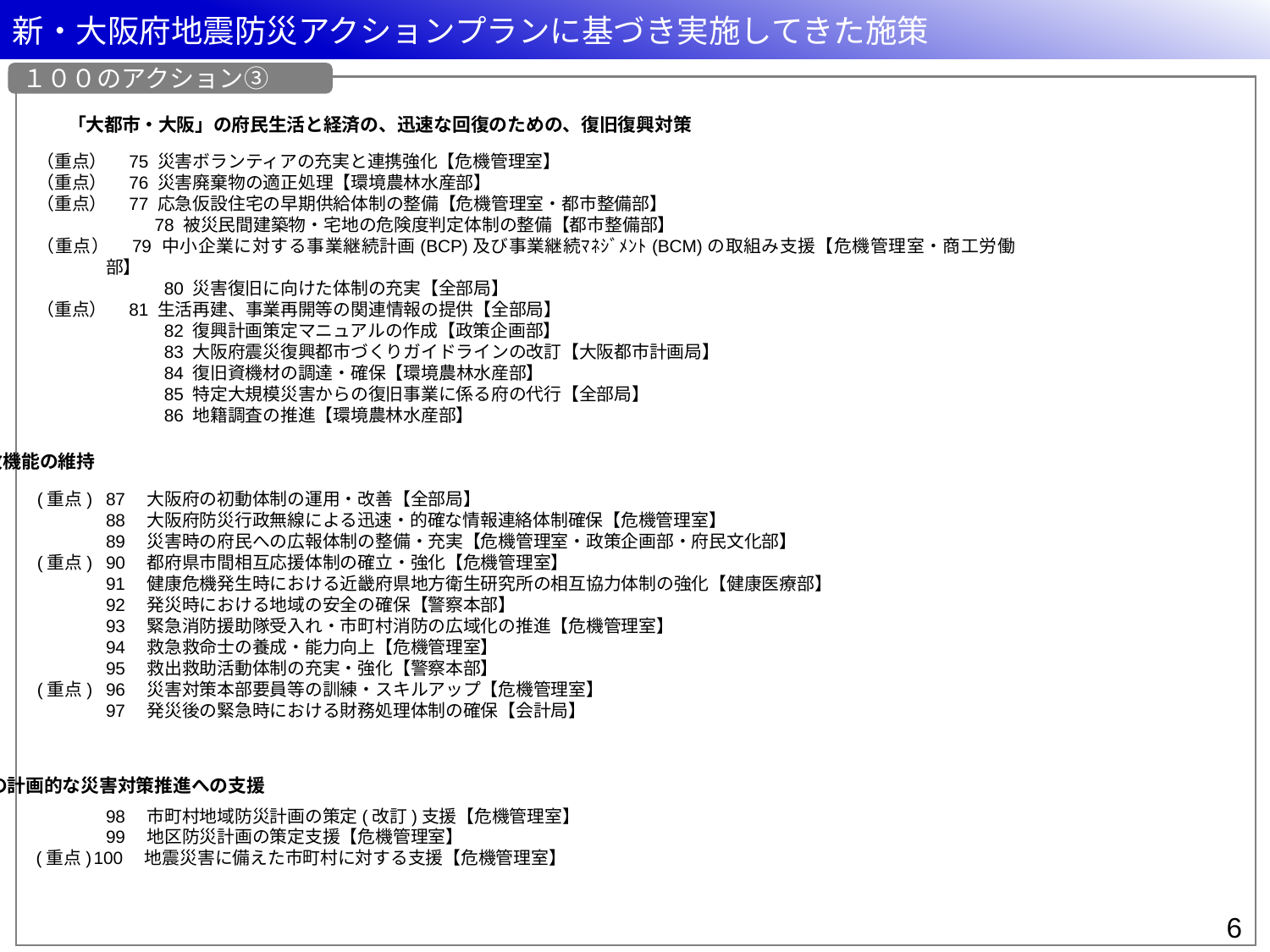

新・大阪府地震防災アクションプランに基づき実施してきた施策
１００のアクション③

ミッションⅢ	「大都市・大阪」の府民生活と経済の、迅速な回復のための、復旧復興対策

（重点）　75 災害ボランティアの充実と連携強化【危機管理室】
（重点）　76 災害廃棄物の適正処理【環境農林水産部】
（重点）　77 応急仮設住宅の早期供給体制の整備【危機管理室・都市整備部】
　　　　  　　78 被災民間建築物・宅地の危険度判定体制の整備【都市整備部】
（重点）　79 中小企業に対する事業継続計画(BCP)及び事業継続ﾏﾈｼﾞﾒﾝﾄ(BCM)の取組み支援【危機管理室・商工労働部】
　　　　　　　80 災害復旧に向けた体制の充実【全部局】
（重点）　81 生活再建、事業再開等の関連情報の提供【全部局】
　　　　　　　82 復興計画策定マニュアルの作成【政策企画部】
　　　　　　　83 大阪府震災復興都市づくりガイドラインの改訂【大阪都市計画局】
　　　　　　　84 復旧資機材の調達・確保【環境農林水産部】
　　　　　　　85 特定大規模災害からの復旧事業に係る府の代行【全部局】
　　　　　　　86 地籍調査の推進【環境農林水産部】
府の行政機能の維持

(重点)	87　大阪府の初動体制の運用・改善【全部局】
	88　大阪府防災行政無線による迅速・的確な情報連絡体制確保【危機管理室】
	89　災害時の府民への広報体制の整備・充実【危機管理室・政策企画部・府民文化部】
(重点)	90　都府県市間相互応援体制の確立・強化【危機管理室】
	91　健康危機発生時における近畿府県地方衛生研究所の相互協力体制の強化【健康医療部】
	92　発災時における地域の安全の確保【警察本部】
	93　緊急消防援助隊受入れ・市町村消防の広域化の推進【危機管理室】
	94　救急救命士の養成・能力向上【危機管理室】
	95　救出救助活動体制の充実・強化【警察本部】
(重点)	96　災害対策本部要員等の訓練・スキルアップ【危機管理室】
	97　発災後の緊急時における財務処理体制の確保【会計局】

	98　市町村地域防災計画の策定(改訂)支援【危機管理室】
	99　地区防災計画の策定支援【危機管理室】
 (重点)	100　地震災害に備えた市町村に対する支援【危機管理室】
市町村の計画的な災害対策推進への支援
6